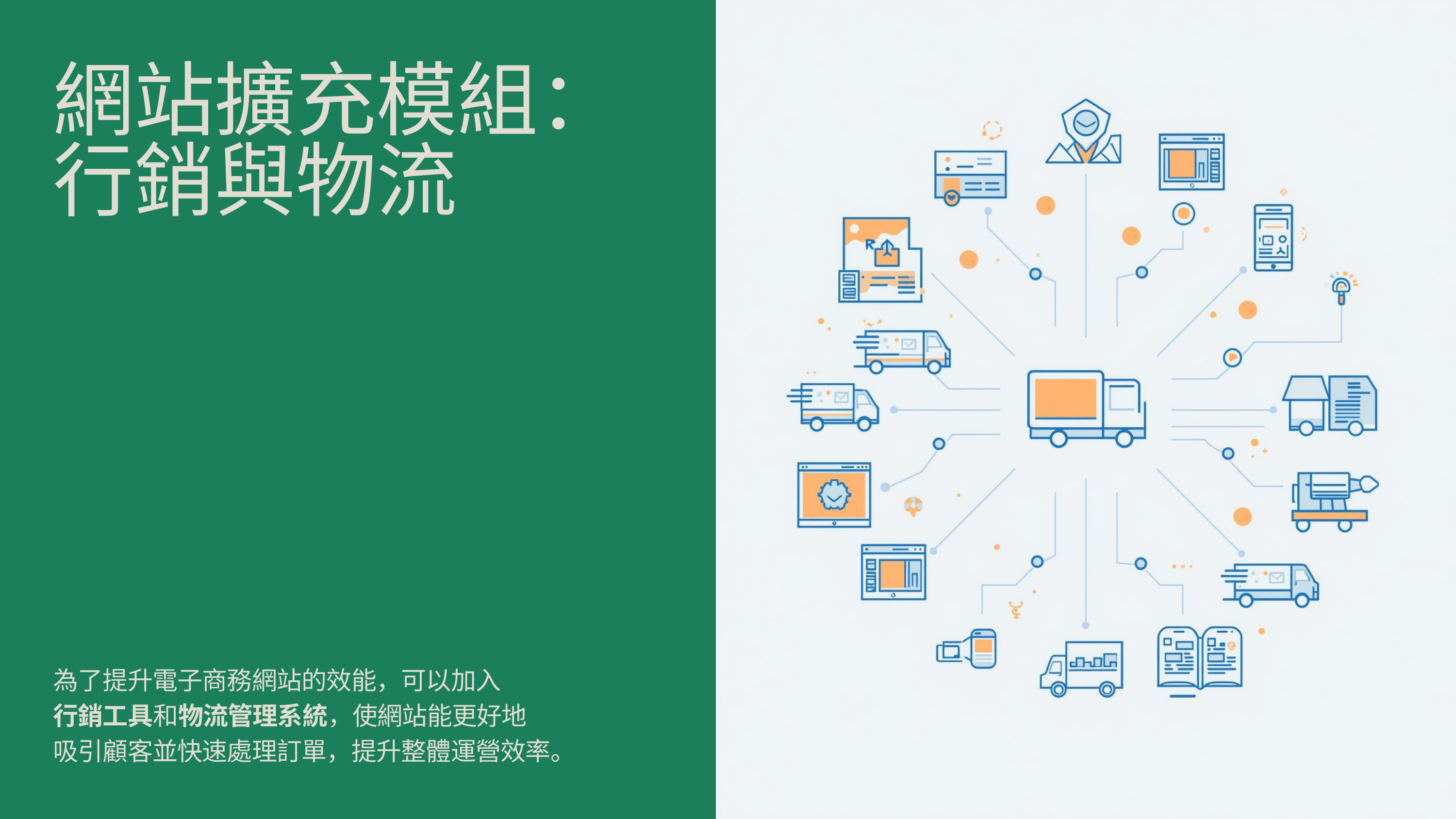

網站擴充模組：行銷與物流
為了提升電子商務網站的效能，可以加入
行銷工具和物流管理系統，使網站能更好地
吸引顧客並快速處理訂單，提升整體運營效率。